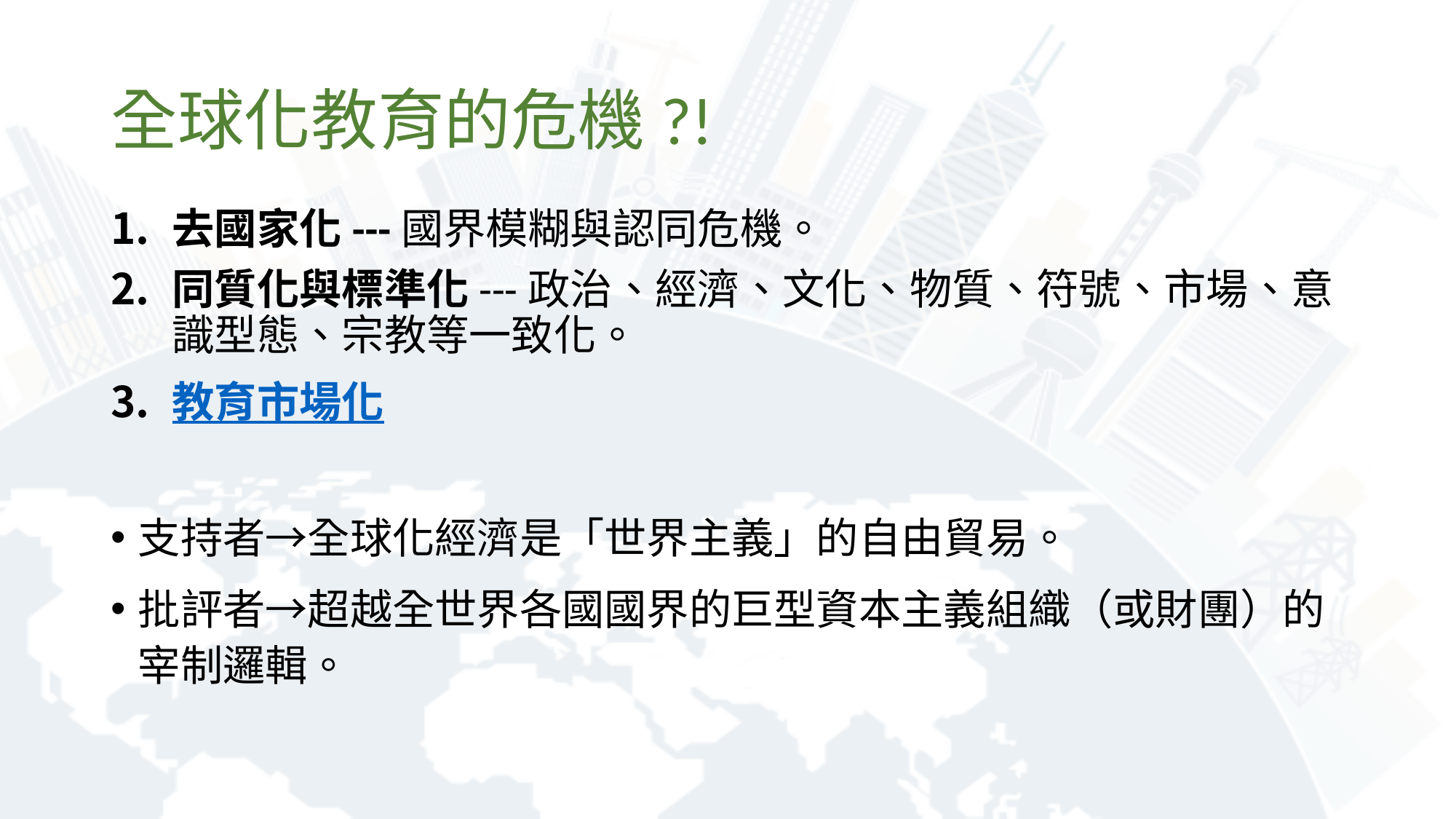

# 全球化教育的危機?!
去國家化---國界模糊與認同危機。
同質化與標準化---政治、經濟、文化、物質、符號、市場、意識型態、宗教等一致化。
教育市場化

支持者→全球化經濟是「世界主義」的自由貿易。
批評者→超越全世界各國國界的巨型資本主義組織（或財團）的宰制邏輯。